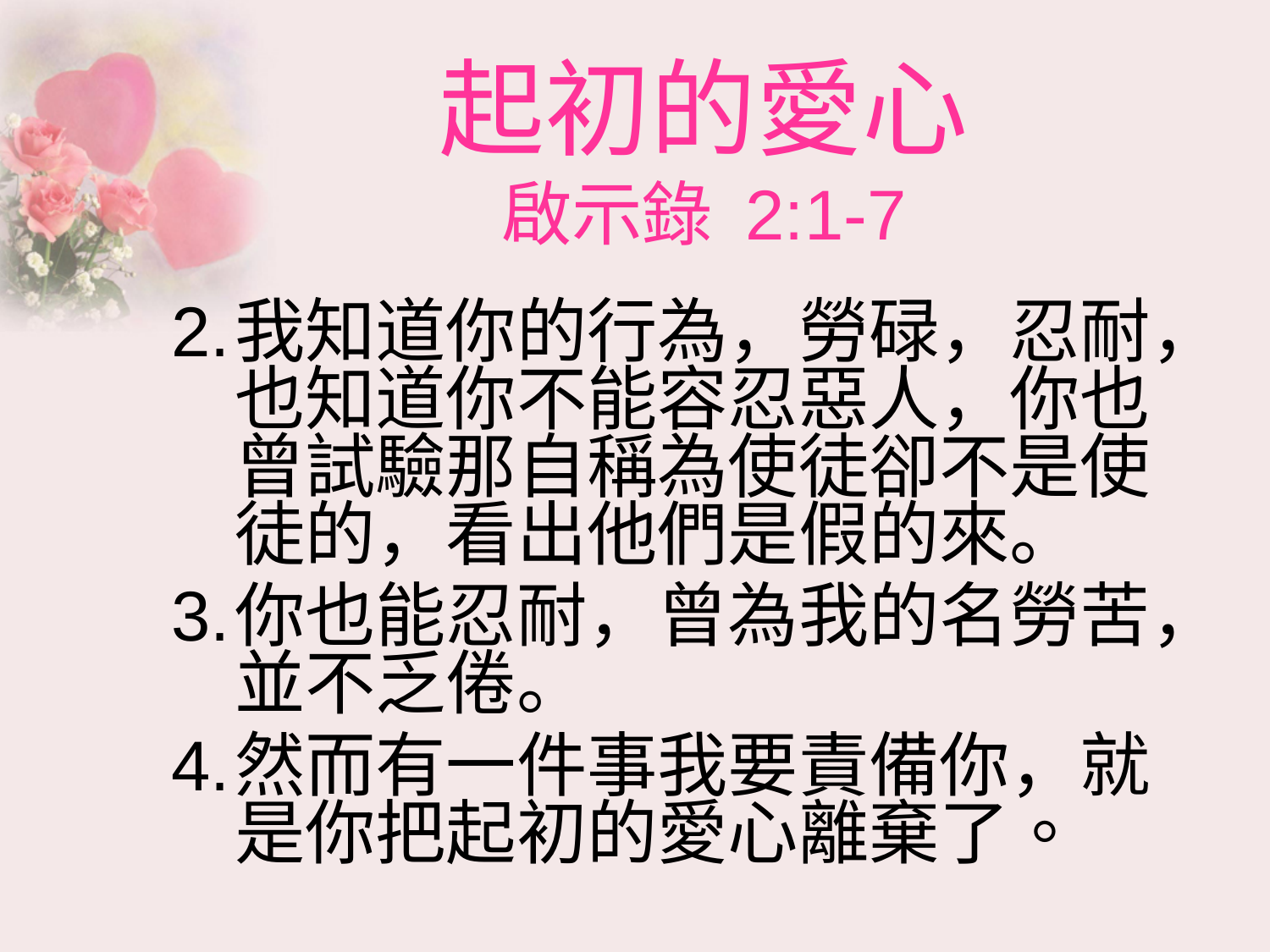

起初的愛心
啟示錄 2:1-7
我知道你的行為，勞碌，忍耐，也知道你不能容忍惡人，你也曾試驗那自稱為使徒卻不是使徒的，看出他們是假的來。
你也能忍耐，曾為我的名勞苦，並不乏倦。
然而有一件事我要責備你，就是你把起初的愛心離棄了。